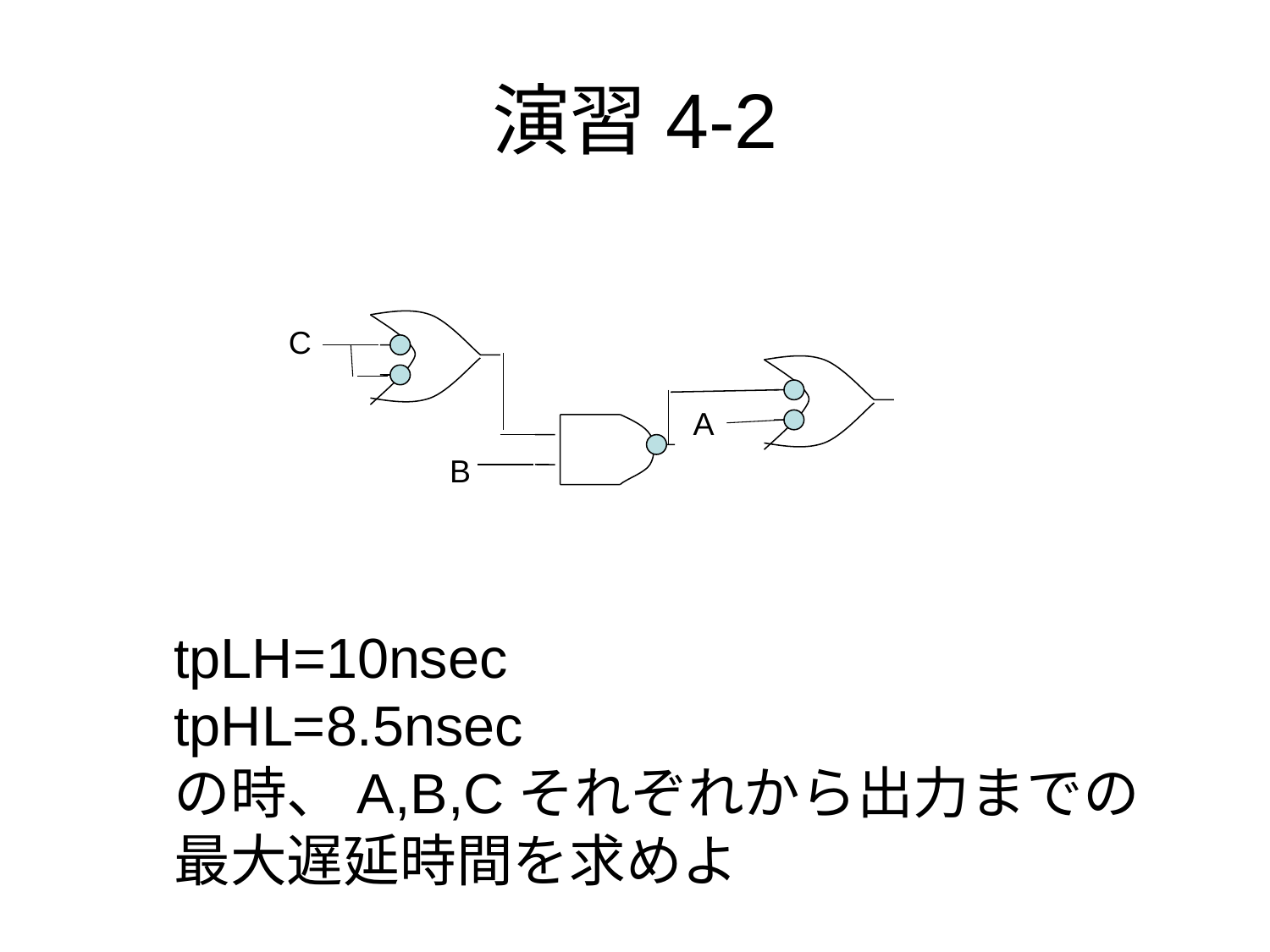

# 演習4-2

C

A

B

tpLH=10nsec
tpHL=8.5nsec
の時、A,B,Cそれぞれから出力までの
最大遅延時間を求めよ